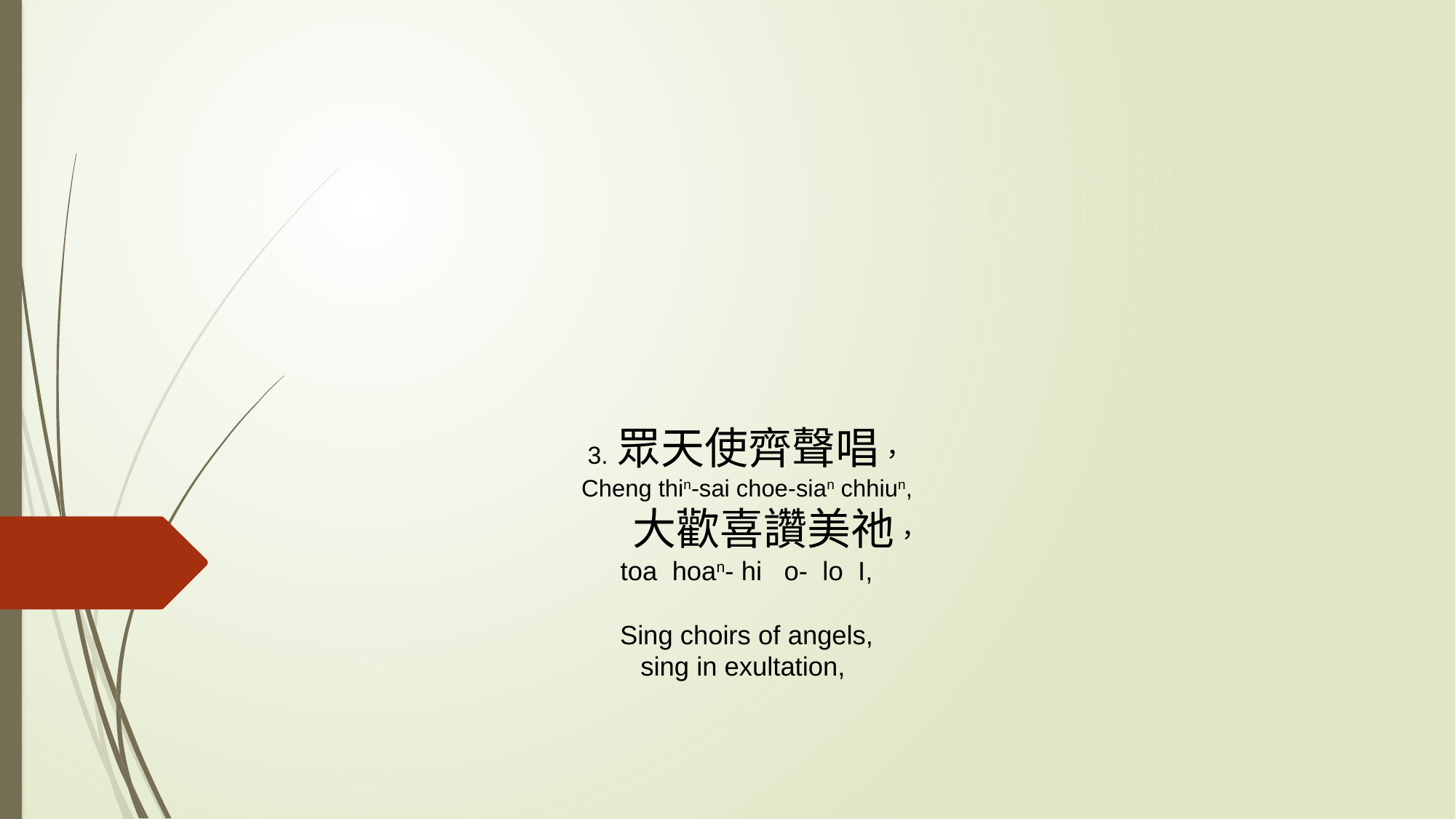

# 3. 眾天使齊聲唱， Cheng thin-sai choe-sian chhiun, 大歡喜讚美祂， toa  hoan- hi   o-  lo  I, Sing choirs of angels, sing in exultation,